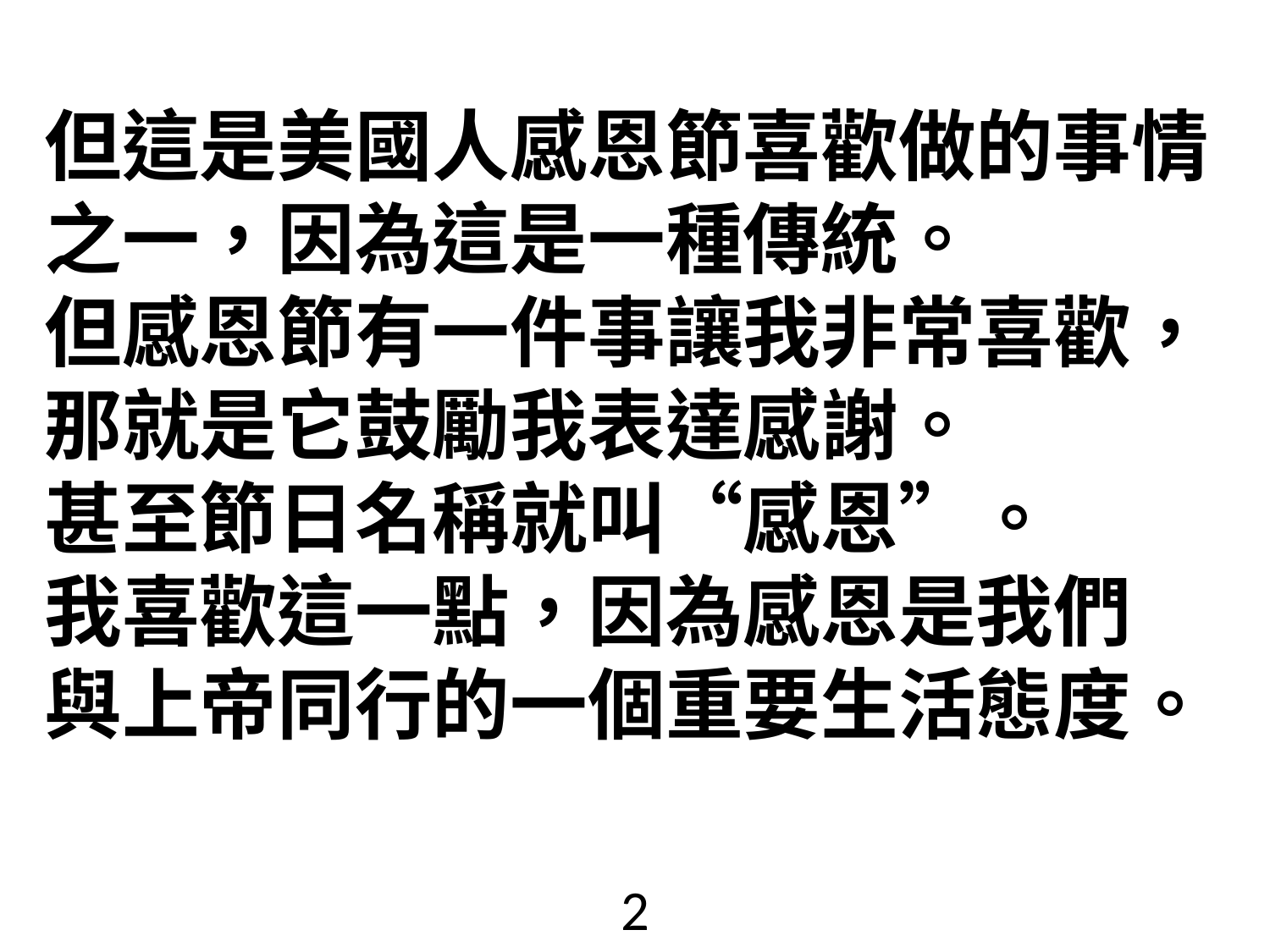

# 但這是美國人感恩節喜歡做的事情之一，因為這是一種傳統。 但感恩節有一件事讓我非常喜歡， 那就是它鼓勵我表達感謝。 甚至節日名稱就叫“感恩”。 我喜歡這一點，因為感恩是我們 與上帝同行的一個重要生活態度。
2